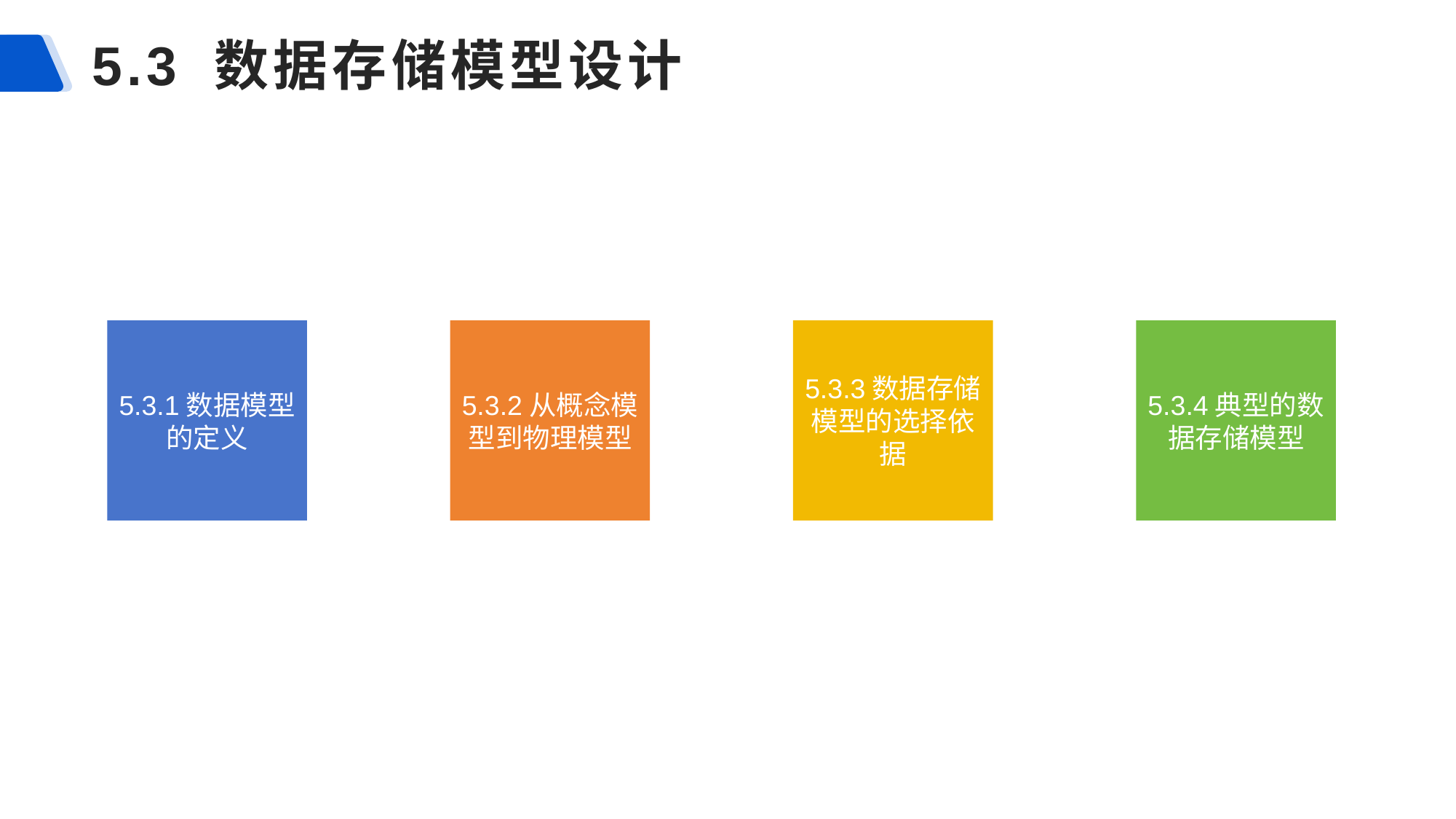

# 5.3 数据存储模型设计
5.3.1数据模型的定义
5.3.2从概念模型到物理模型
5.3.3数据存储模型的选择依据
5.3.4典型的数据存储模型